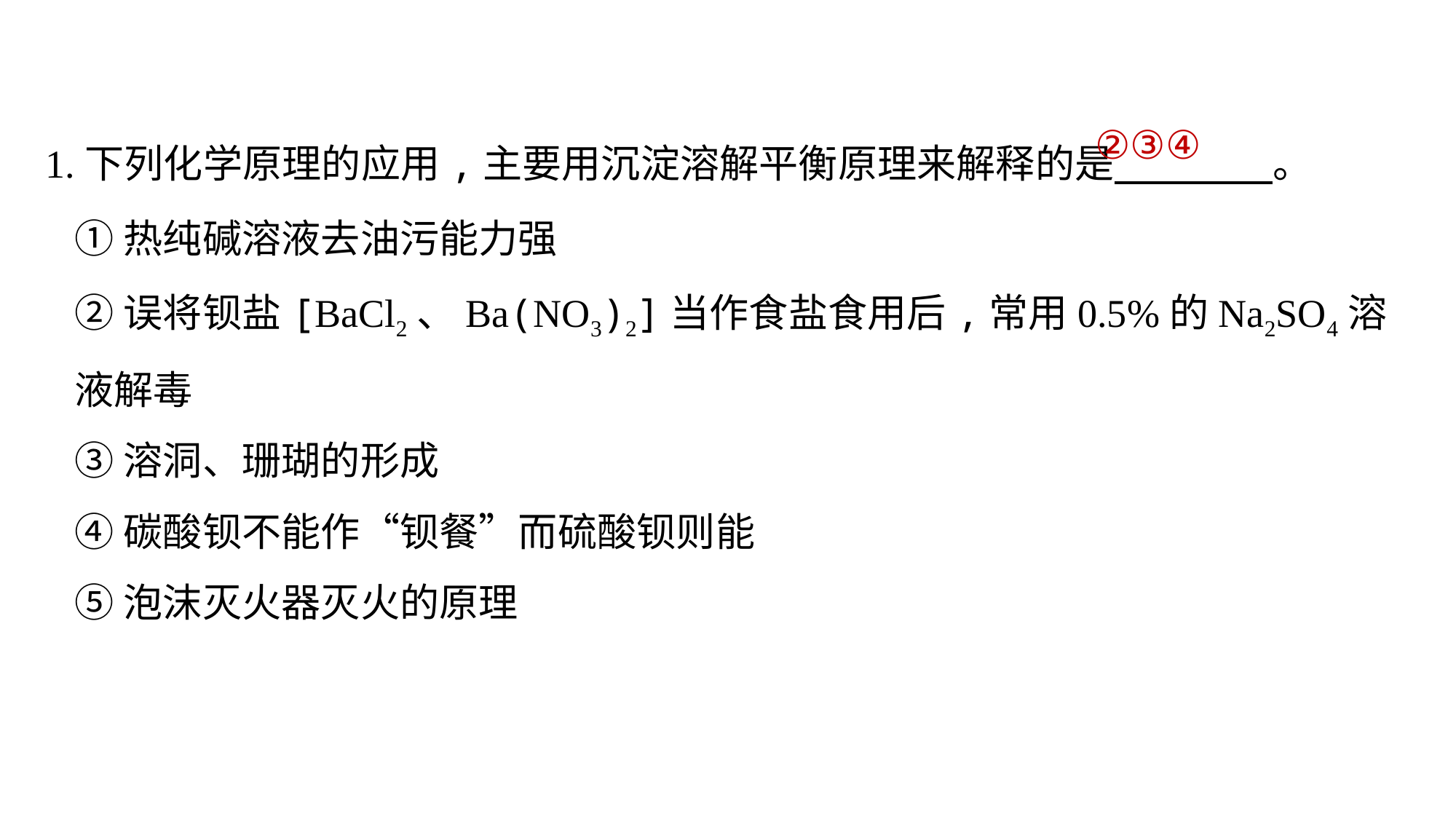

1.下列化学原理的应用,主要用沉淀溶解平衡原理来解释的是　　　　。
②③④
①热纯碱溶液去油污能力强
②误将钡盐[BaCl2、Ba(NO3)2]当作食盐食用后,常用0.5%的Na2SO4溶液解毒
③溶洞、珊瑚的形成
④碳酸钡不能作“钡餐”而硫酸钡则能
⑤泡沫灭火器灭火的原理